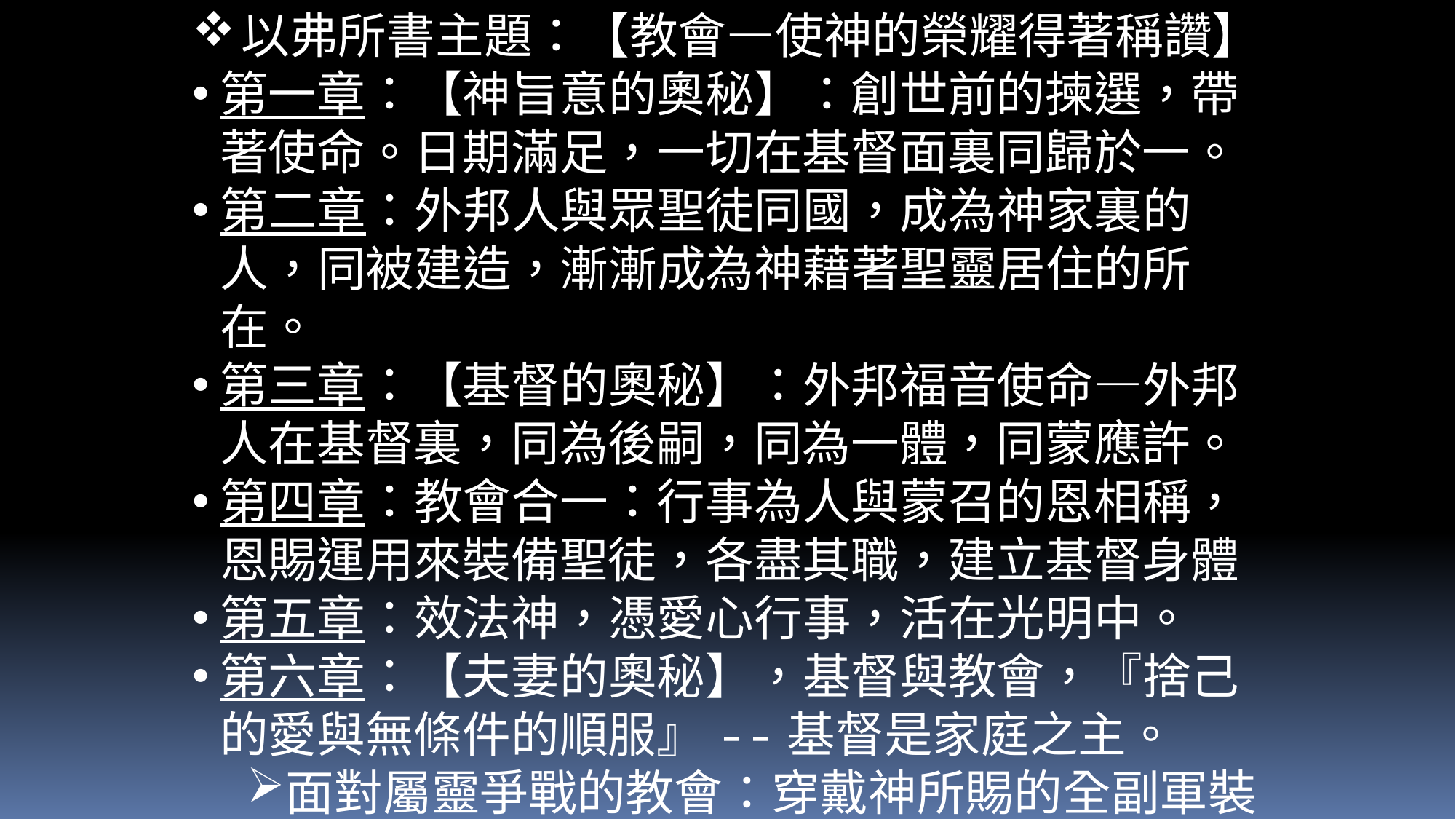

以弗所書主題：【教會—使神的榮耀得著稱讚】
第一章：【神旨意的奧秘】：創世前的揀選，帶著使命。日期滿足，一切在基督面裏同歸於一。
第二章：外邦人與眾聖徒同國，成為神家裏的人，同被建造，漸漸成為神藉著聖靈居住的所在。
第三章：【基督的奧秘】：外邦福音使命—外邦人在基督裏，同為後嗣，同為一體，同蒙應許。
第四章：教會合一：行事為人與蒙召的恩相稱，恩賜運用來裝備聖徒，各盡其職，建立基督身體
第五章：效法神，憑愛心行事，活在光明中。
第六章：【夫妻的奧秘】，基督與教會，『捨己的愛與無條件的順服』--基督是家庭之主。
面對屬靈爭戰的教會：穿戴神所賜的全副軍裝